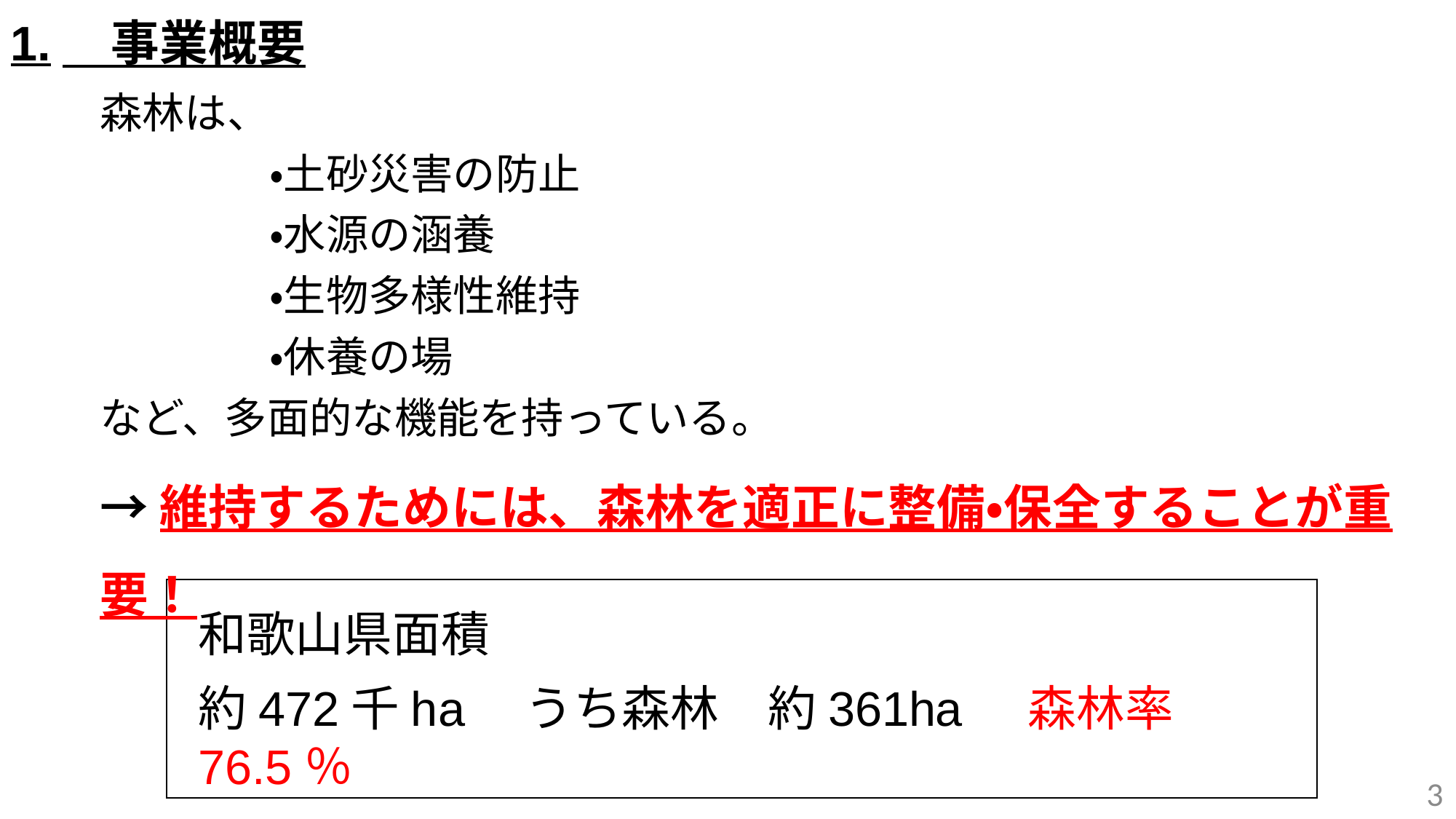

1.　事業概要
森林は、
　　　　・土砂災害の防止
　　　　・水源の涵養
　　　　・生物多様性維持
　　　　・休養の場
など、多面的な機能を持っている。
→維持するためには、森林を適正に整備・保全することが重要！

和歌山県面積

約472千ha　うち森林　約361ha    森林率76.5％

3